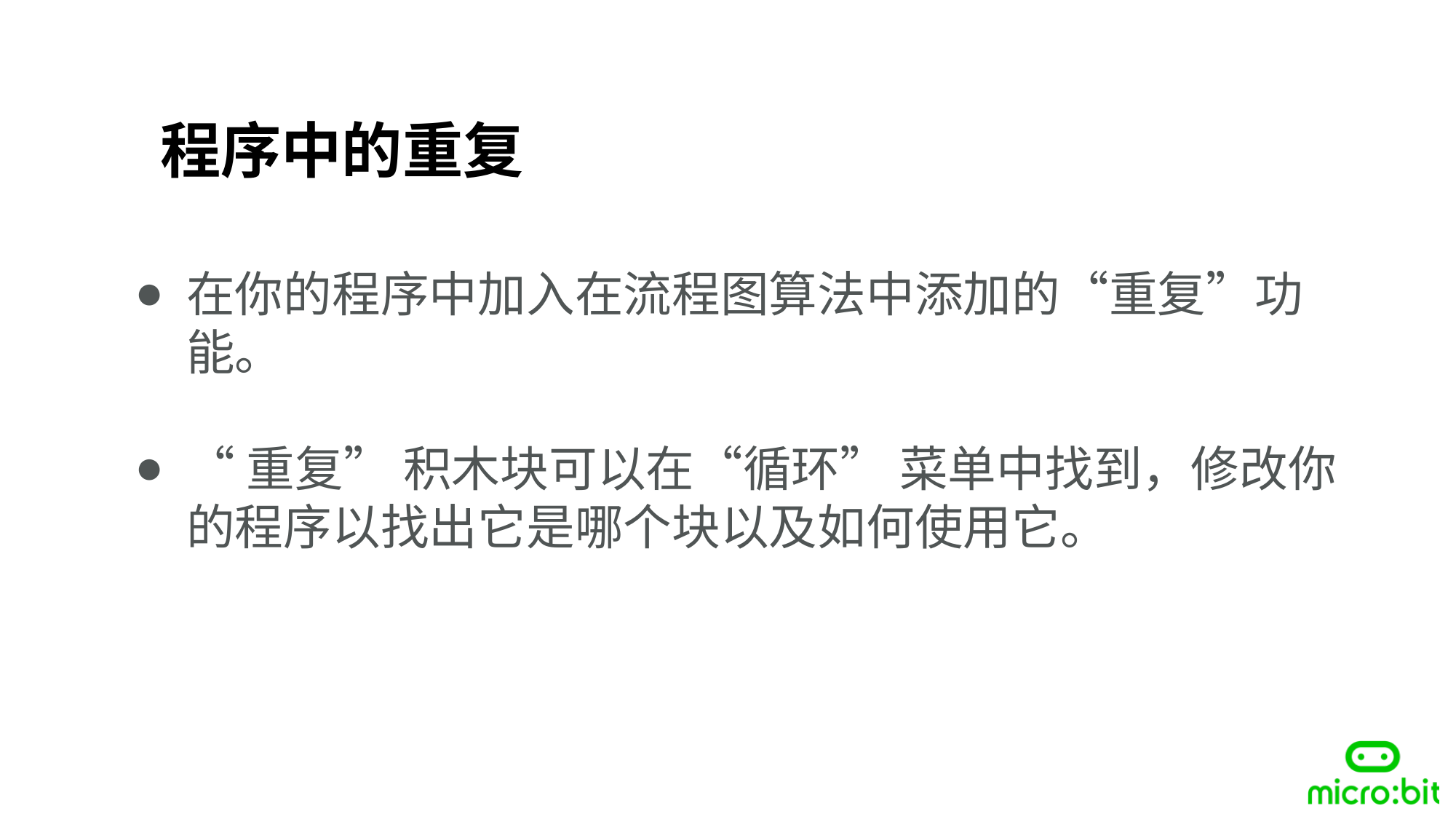

程序中的重复

在你的程序中加入在流程图算法中添加的“重复”功能。

“重复” 积木块可以在“循环” 菜单中找到，修改你的程序以找出它是哪个块以及如何使用它。